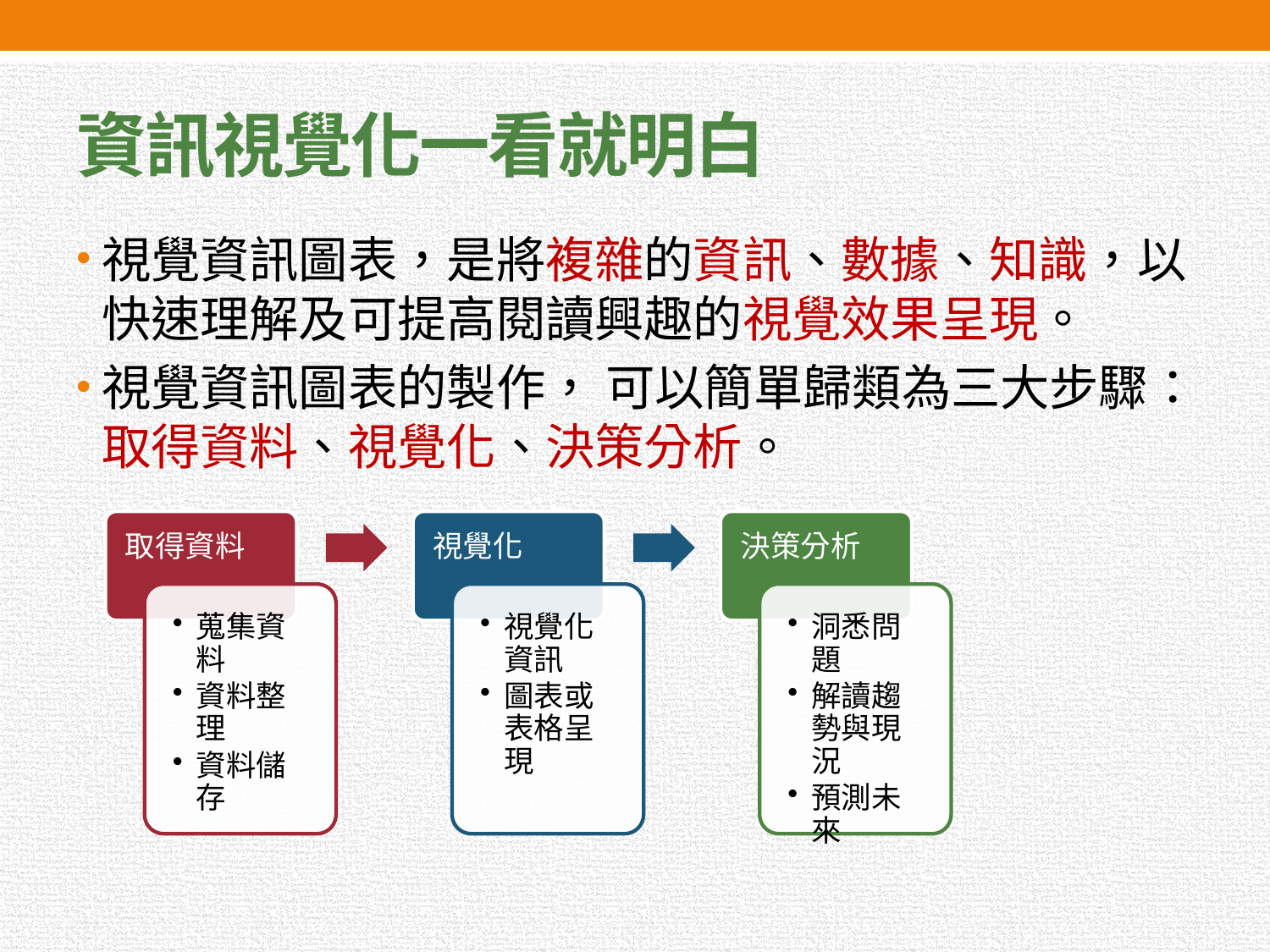

# 資訊視覺化一看就明白
視覺資訊圖表，是將複雜的資訊、數據、知識，以快速理解及可提高閱讀興趣的視覺效果呈現。
視覺資訊圖表的製作， 可以簡單歸類為三大步驟：取得資料、視覺化、決策分析。
取得資料
蒐集資料
資料整理
資料儲存

視覺化
視覺化資訊
圖表或表格呈現

決策分析
洞悉問題
解讀趨勢與現況
預測未來